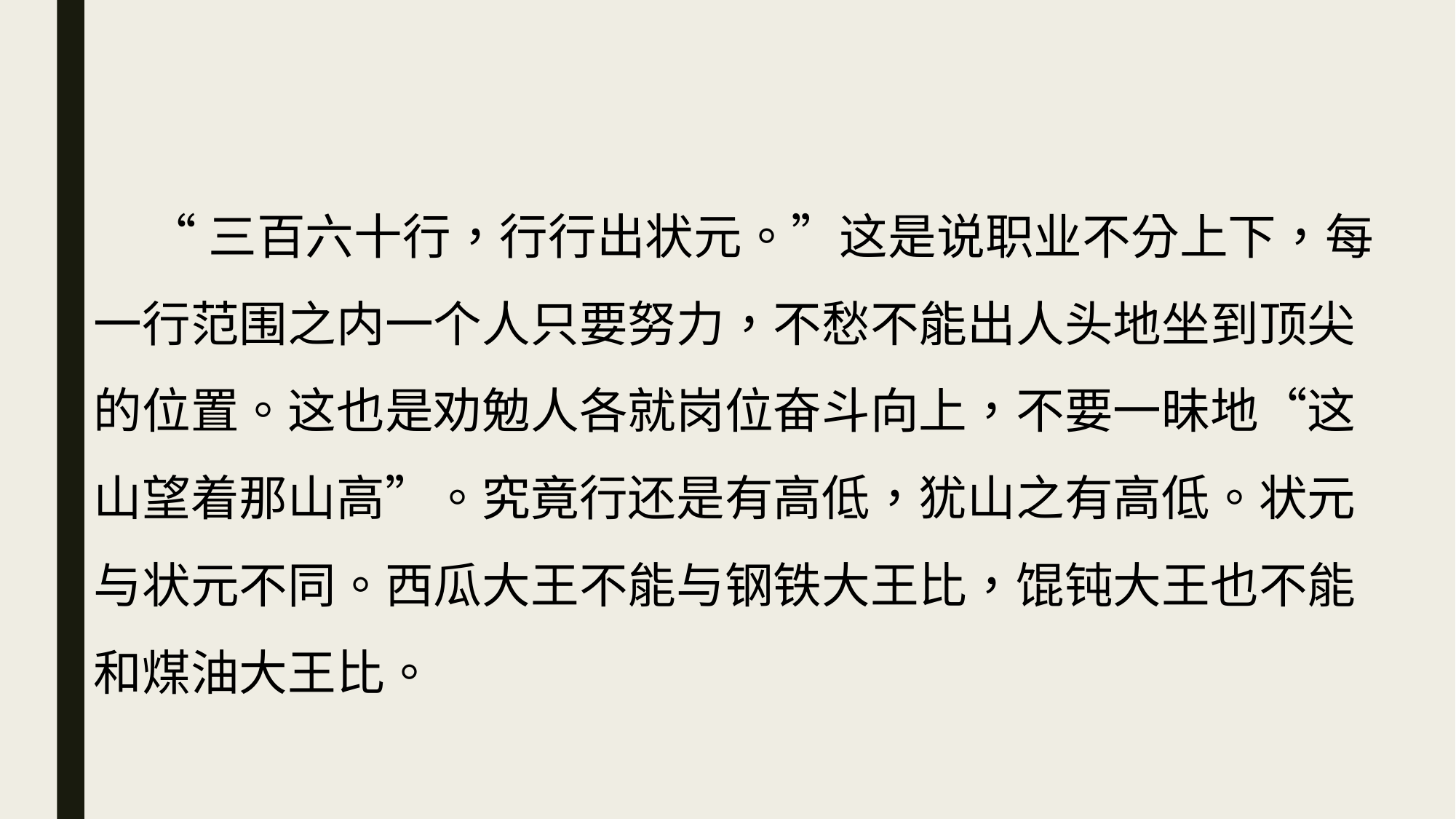

“三百六十行，行行出状元。”这是说职业不分上下，每一行范围之内一个人只要努力，不愁不能出人头地坐到顶尖的位置。这也是劝勉人各就岗位奋斗向上，不要一昧地“这山望着那山高”。究竟行还是有高低，犹山之有高低。状元与状元不同。西瓜大王不能与钢铁大王比，馄钝大王也不能和煤油大王比。